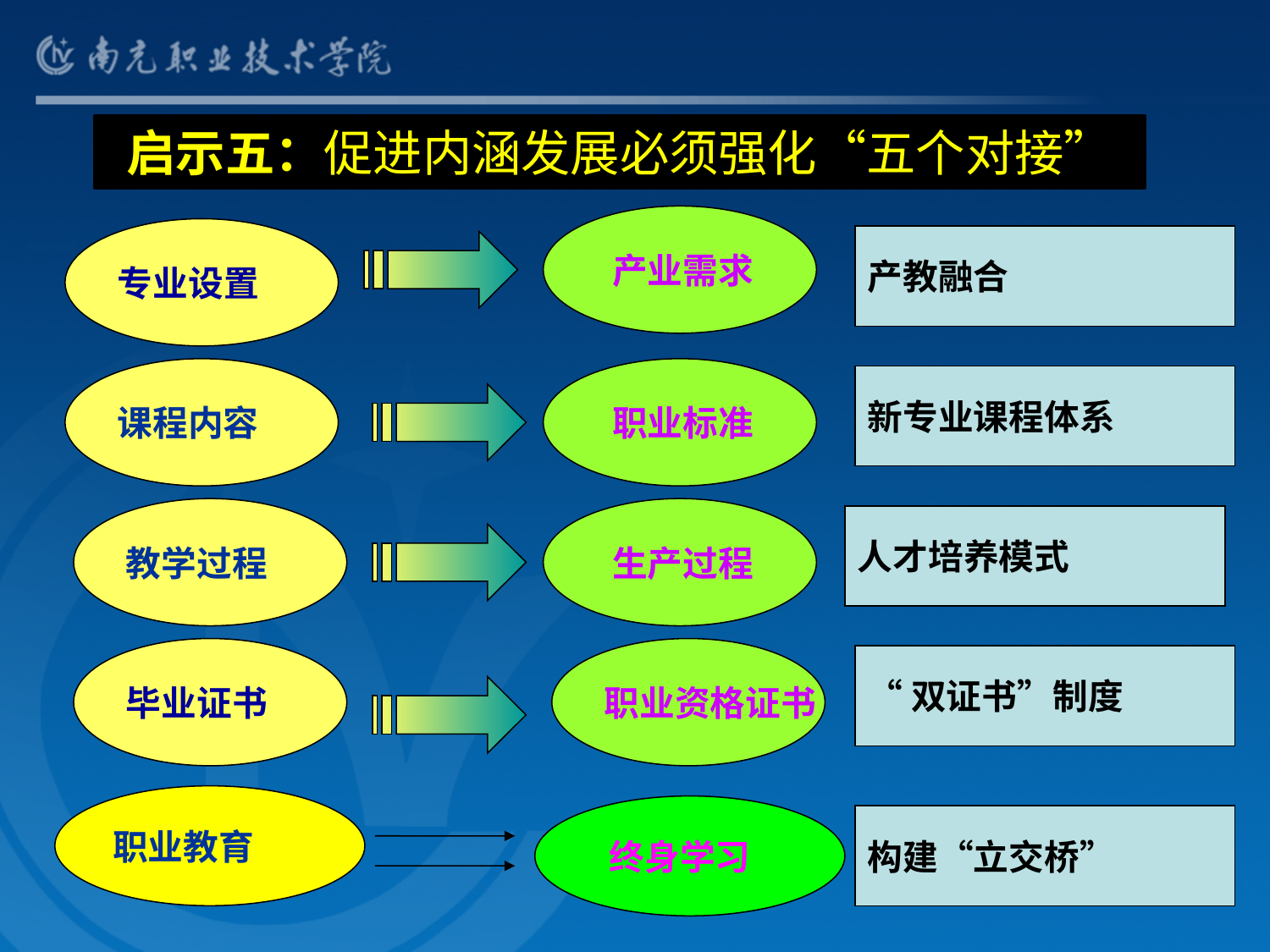

#
启示五：促进内涵发展必须强化“五个对接”
 产业需求
专业设置

课程内容
 职业标准

教学过程
 生产过程

毕业证书
职业资格证书

产教融合
新专业课程体系
人才培养模式
“双证书”制度
职业教育
 终身学习
构建“立交桥”